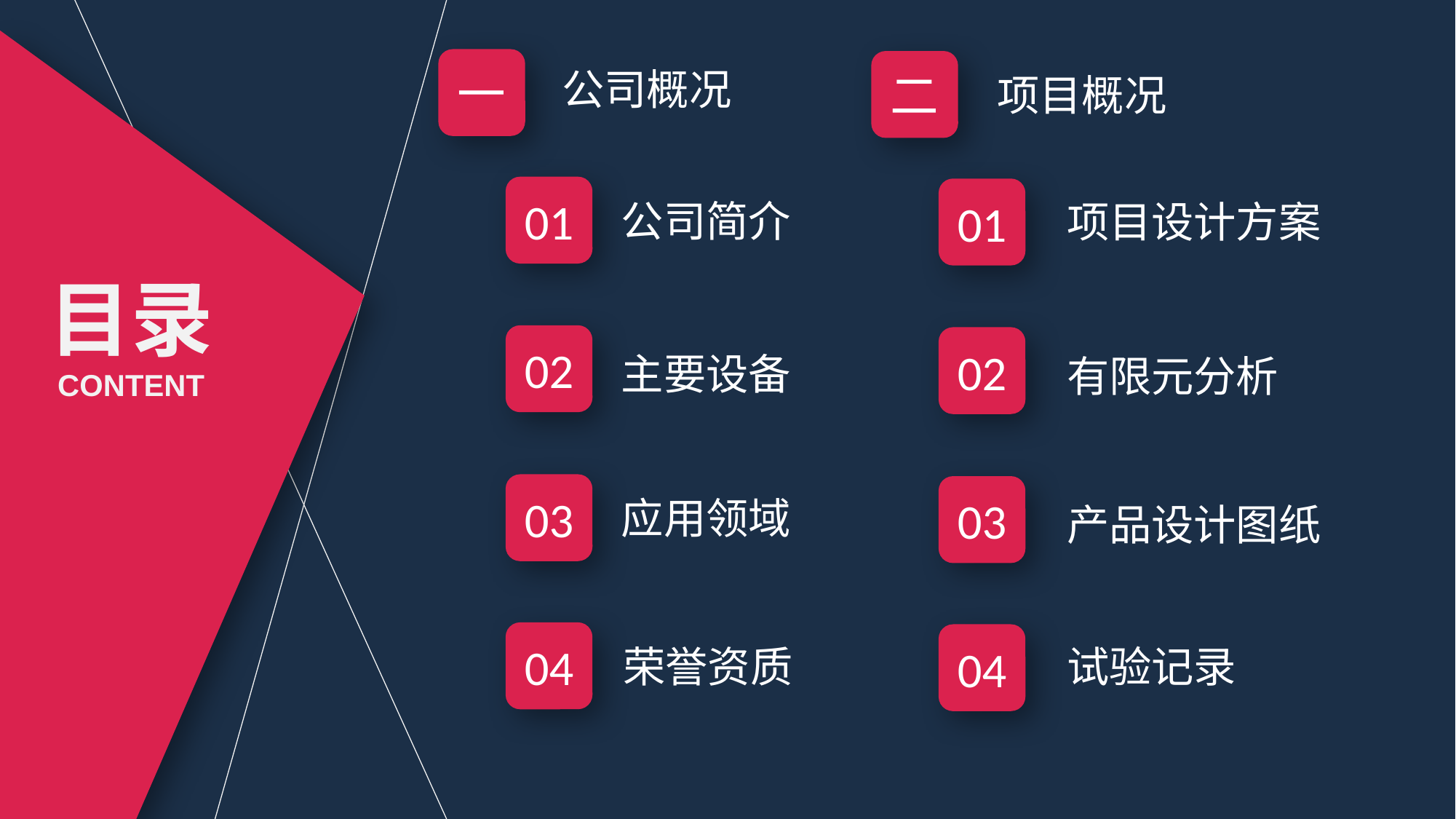

公司概况
一
二
项目概况

01
01
公司简介
项目设计方案
目录
CONTENT

02
02
主要设备
有限元分析

03
03
应用领域
产品设计图纸

04
04
试验记录
荣誉资质